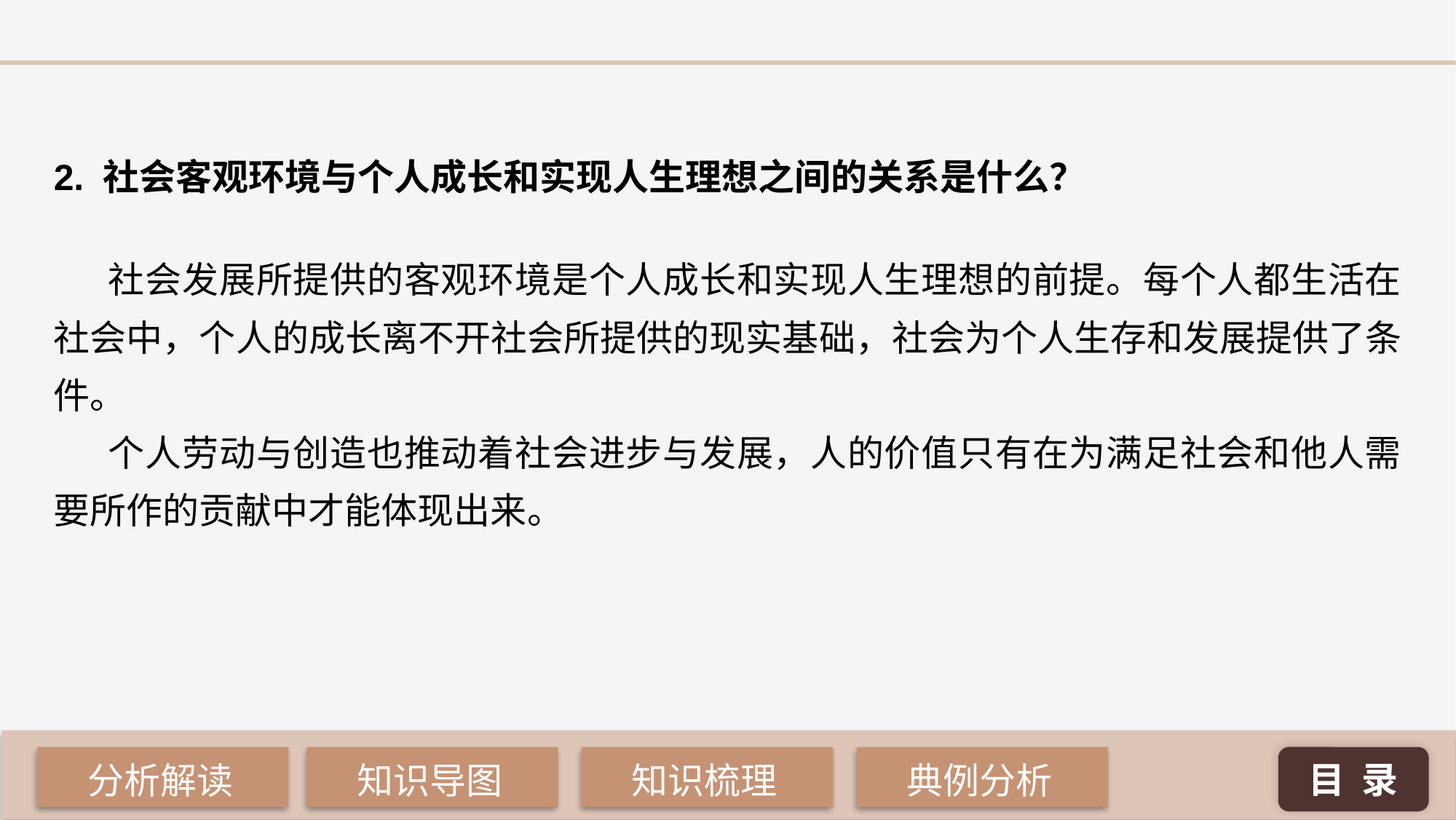

2. 社会客观环境与个人成长和实现人生理想之间的关系是什么？
社会发展所提供的客观环境是个人成长和实现人生理想的前提。每个人都生活在社会中，个人的成长离不开社会所提供的现实基础，社会为个人生存和发展提供了条件。
个人劳动与创造也推动着社会进步与发展，人的价值只有在为满足社会和他人需要所作的贡献中才能体现出来。